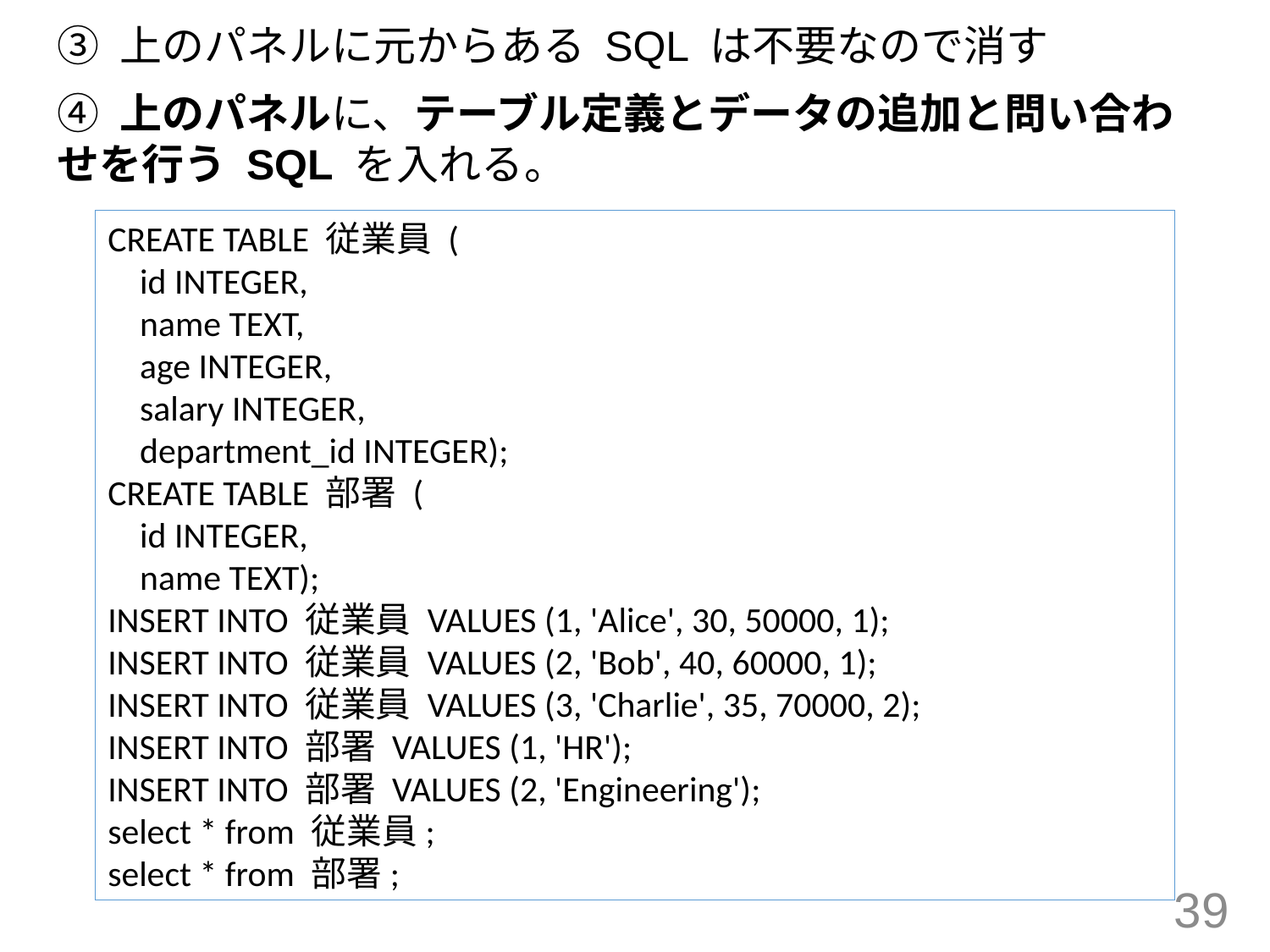

③ 上のパネルに元からある SQL は不要なので消す
④ 上のパネルに、テーブル定義とデータの追加と問い合わせを行う SQL を入れる。

CREATE TABLE 従業員 (
    id INTEGER,
    name TEXT,
    age INTEGER,
    salary INTEGER,
    department_id INTEGER);
CREATE TABLE 部署 (
    id INTEGER,
    name TEXT);
INSERT INTO 従業員 VALUES (1, 'Alice', 30, 50000, 1);
INSERT INTO 従業員 VALUES (2, 'Bob', 40, 60000, 1);
INSERT INTO 従業員 VALUES (3, 'Charlie', 35, 70000, 2);
INSERT INTO 部署 VALUES (1, 'HR');
INSERT INTO 部署 VALUES (2, 'Engineering');
select * from 従業員;
select * from 部署;
39